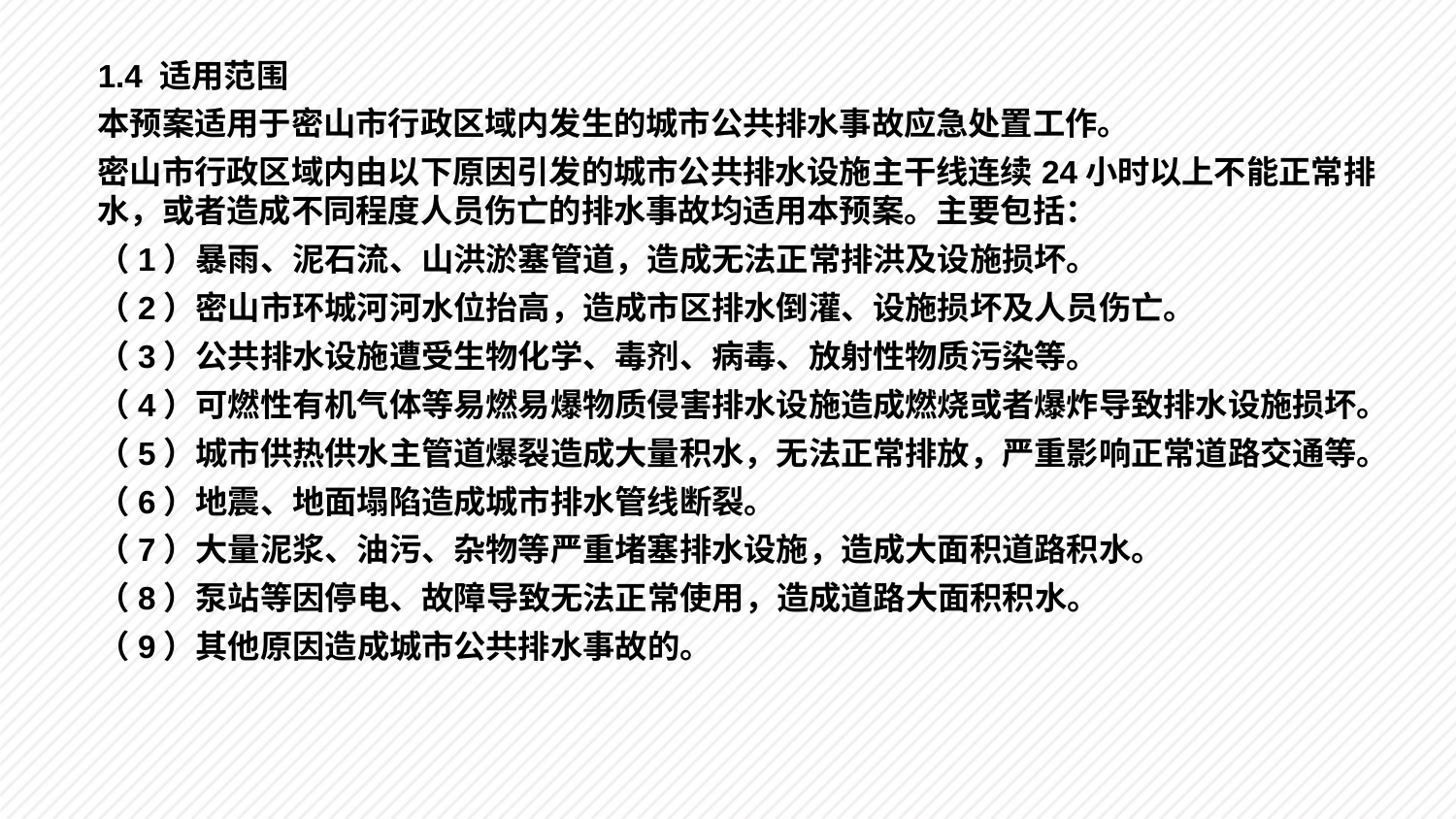

1.4 适用范围
本预案适用于密山市行政区域内发生的城市公共排水事故应急处置工作。
密山市行政区域内由以下原因引发的城市公共排水设施主干线连续24小时以上不能正常排水，或者造成不同程度人员伤亡的排水事故均适用本预案。主要包括：
（1）暴雨、泥石流、山洪淤塞管道，造成无法正常排洪及设施损坏。
（2）密山市环城河河水位抬高，造成市区排水倒灌、设施损坏及人员伤亡。
（3）公共排水设施遭受生物化学、毒剂、病毒、放射性物质污染等。
（4）可燃性有机气体等易燃易爆物质侵害排水设施造成燃烧或者爆炸导致排水设施损坏。
（5）城市供热供水主管道爆裂造成大量积水，无法正常排放，严重影响正常道路交通等。
（6）地震、地面塌陷造成城市排水管线断裂。
（7）大量泥浆、油污、杂物等严重堵塞排水设施，造成大面积道路积水。
（8）泵站等因停电、故障导致无法正常使用，造成道路大面积积水。
（9）其他原因造成城市公共排水事故的。